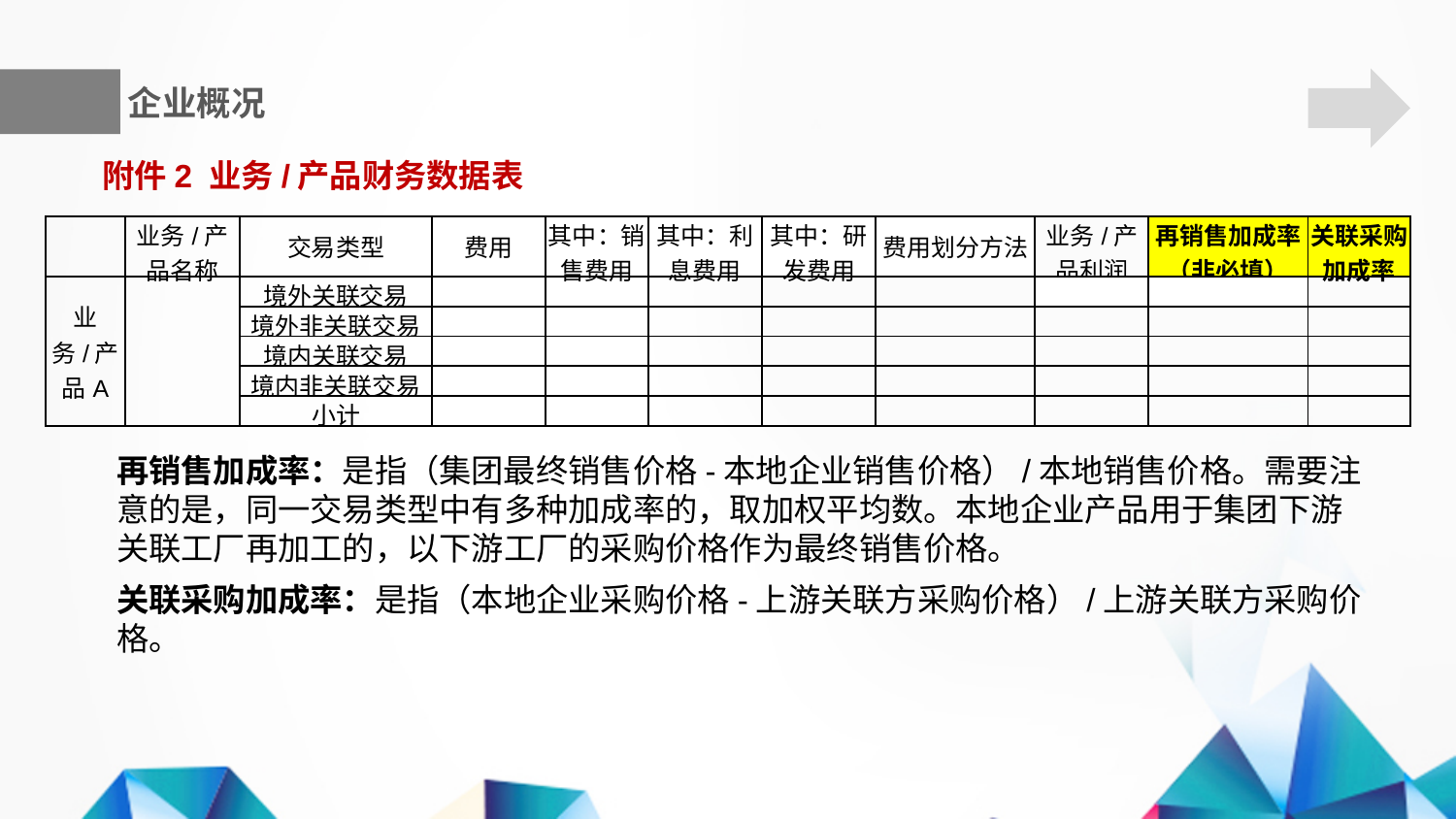

企业概况

附件2 业务/产品财务数据表
|  | 业务/产品名称 | 交易类型 | 费用 | 其中：销售费用 | 其中：利息费用 | 其中：研发费用 | 费用划分方法 | 业务/产品利润 | 再销售加成率（非必填） | 关联采购加成率 |
| --- | --- | --- | --- | --- | --- | --- | --- | --- | --- | --- |
| 业务/产品A |  | 境外关联交易 |  |  |  |  |  |  |  |  |
|  |  | 境外非关联交易 |  |  |  |  |  |  |  |  |
|  |  | 境内关联交易 |  |  |  |  |  |  |  |  |
|  |  | 境内非关联交易 |  |  |  |  |  |  |  |  |
|  |  | 小计 |  |  |  |  |  |  |  |  |
再销售加成率：是指（集团最终销售价格-本地企业销售价格）/本地销售价格。需要注意的是，同一交易类型中有多种加成率的，取加权平均数。本地企业产品用于集团下游关联工厂再加工的，以下游工厂的采购价格作为最终销售价格。
关联采购加成率：是指（本地企业采购价格-上游关联方采购价格）/上游关联方采购价格。